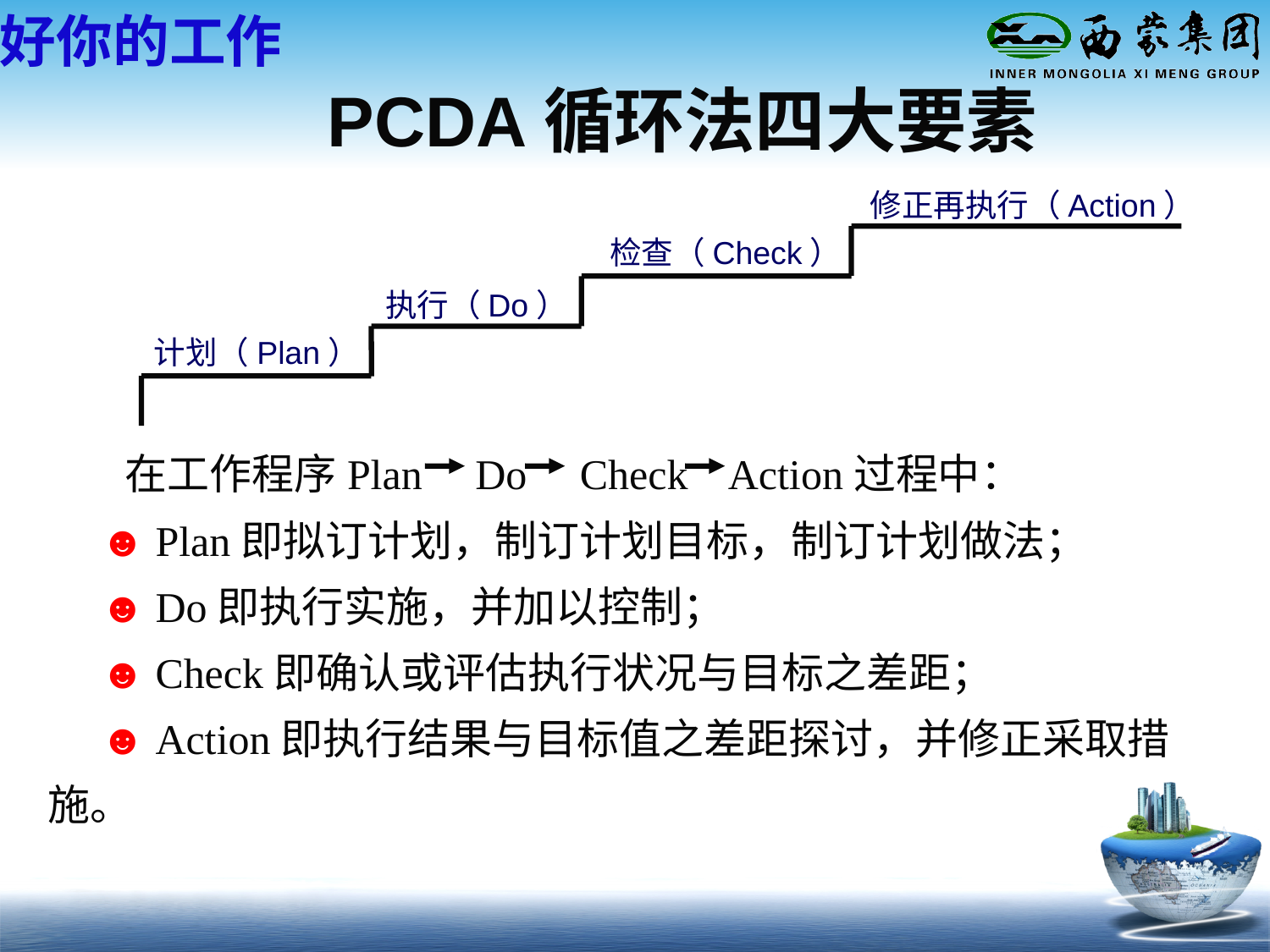

做好你的工作
PCDA循环法四大要素
修正再执行（Action）
检查（Check）

执行（Do）
计划（Plan）

      在工作程序Plan     Do     Check    Action过程中：
     ☻ Plan即拟订计划，制订计划目标，制订计划做法；
     ☻ Do即执行实施，并加以控制；
     ☻ Check即确认或评估执行状况与目标之差距；
     ☻ Action即执行结果与目标值之差距探讨，并修正采取措施。